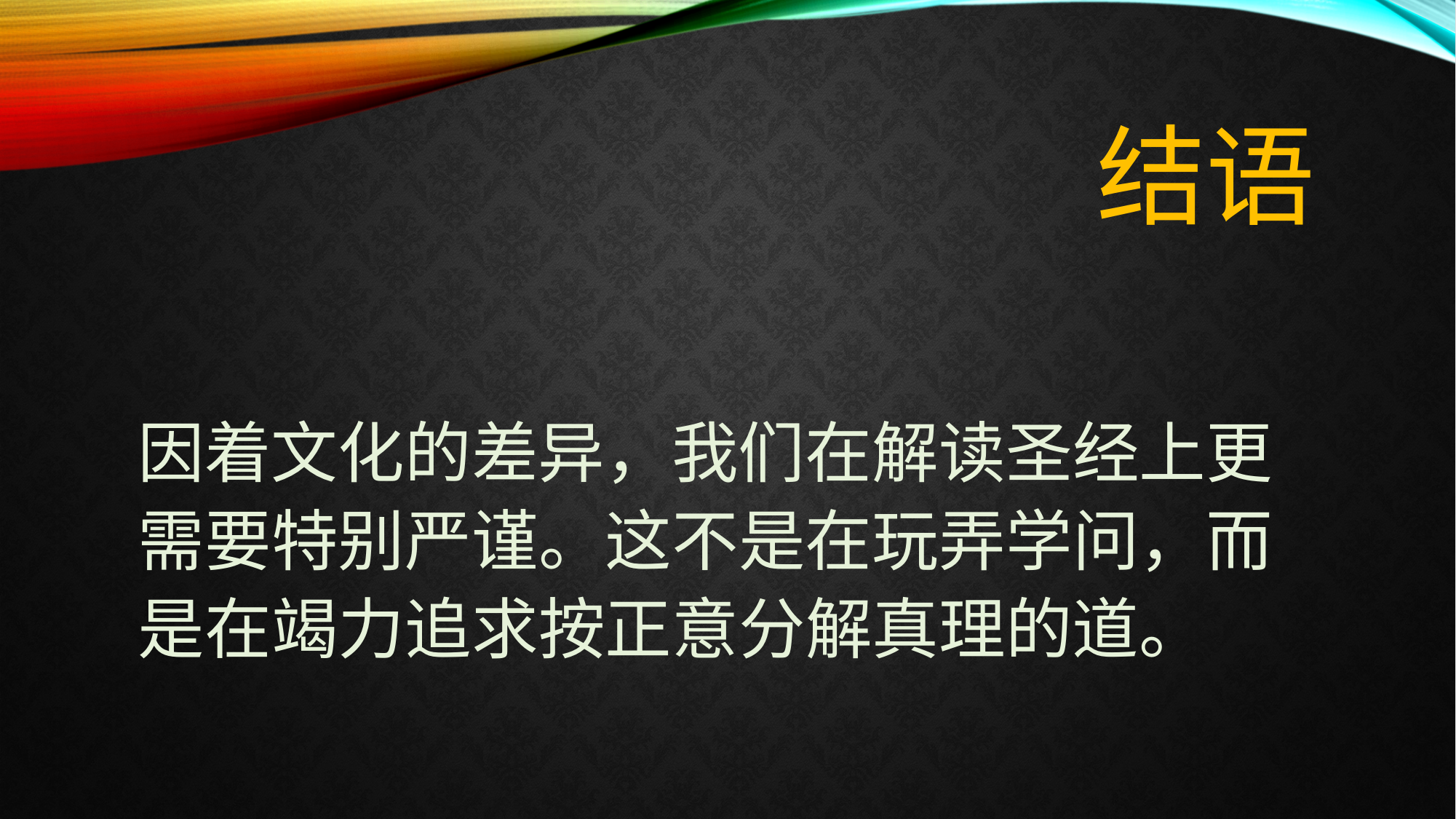

# 结语
因着文化的差异，我们在解读圣经上更需要特别严谨。这不是在玩弄学问，而是在竭力追求按正意分解真理的道。